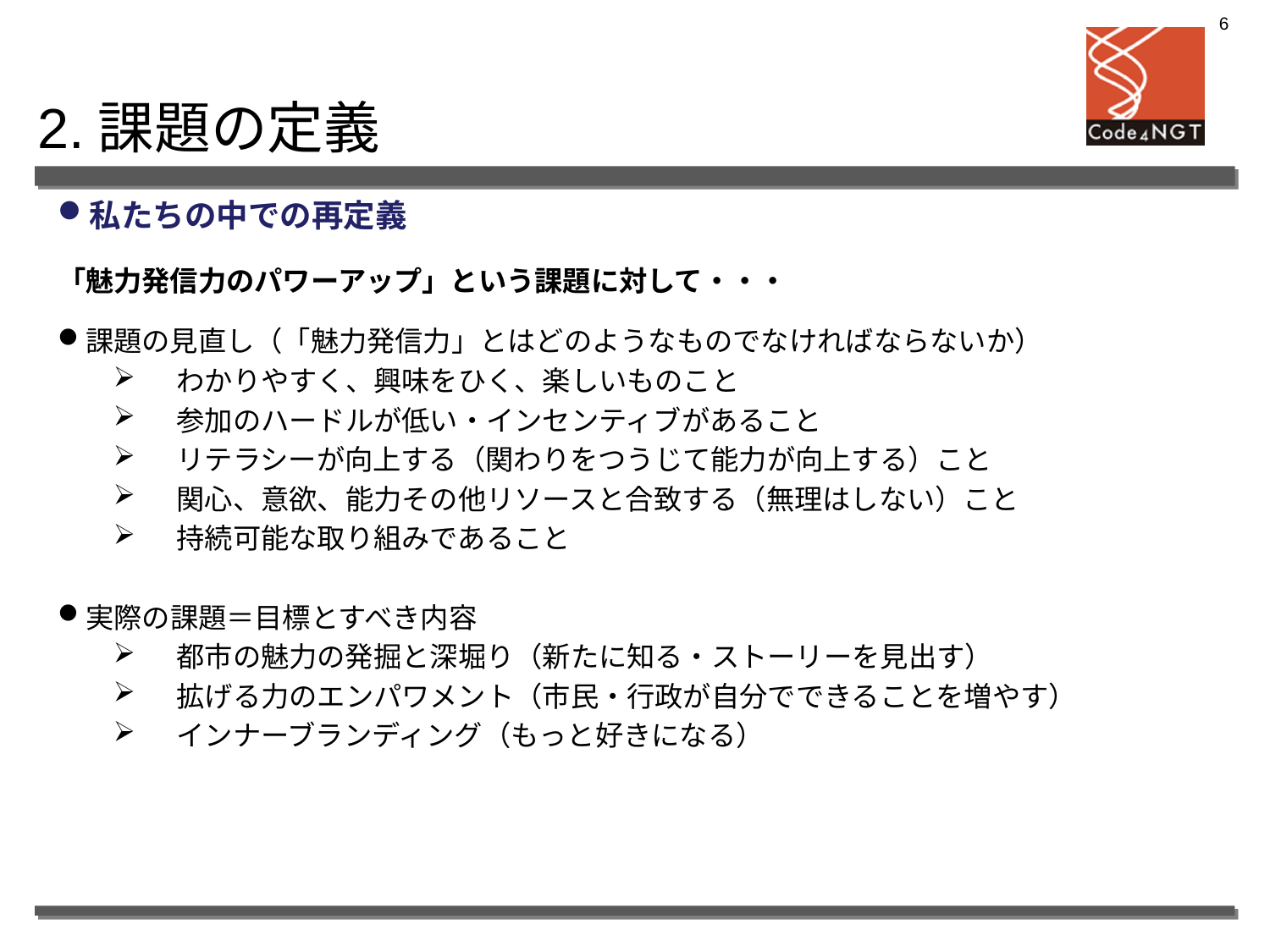

6
2.課題の定義
私たちの中での再定義

「魅力発信力のパワーアップ」という課題に対して・・・

課題の見直し（「魅力発信力」とはどのようなものでなければならないか）
わかりやすく、興味をひく、楽しいものこと
参加のハードルが低い・インセンティブがあること
リテラシーが向上する（関わりをつうじて能力が向上する）こと
関心、意欲、能力その他リソースと合致する（無理はしない）こと
持続可能な取り組みであること

実際の課題＝目標とすべき内容
都市の魅力の発掘と深堀り（新たに知る・ストーリーを見出す）
拡げる力のエンパワメント（市民・行政が自分でできることを増やす）
インナーブランディング（もっと好きになる）